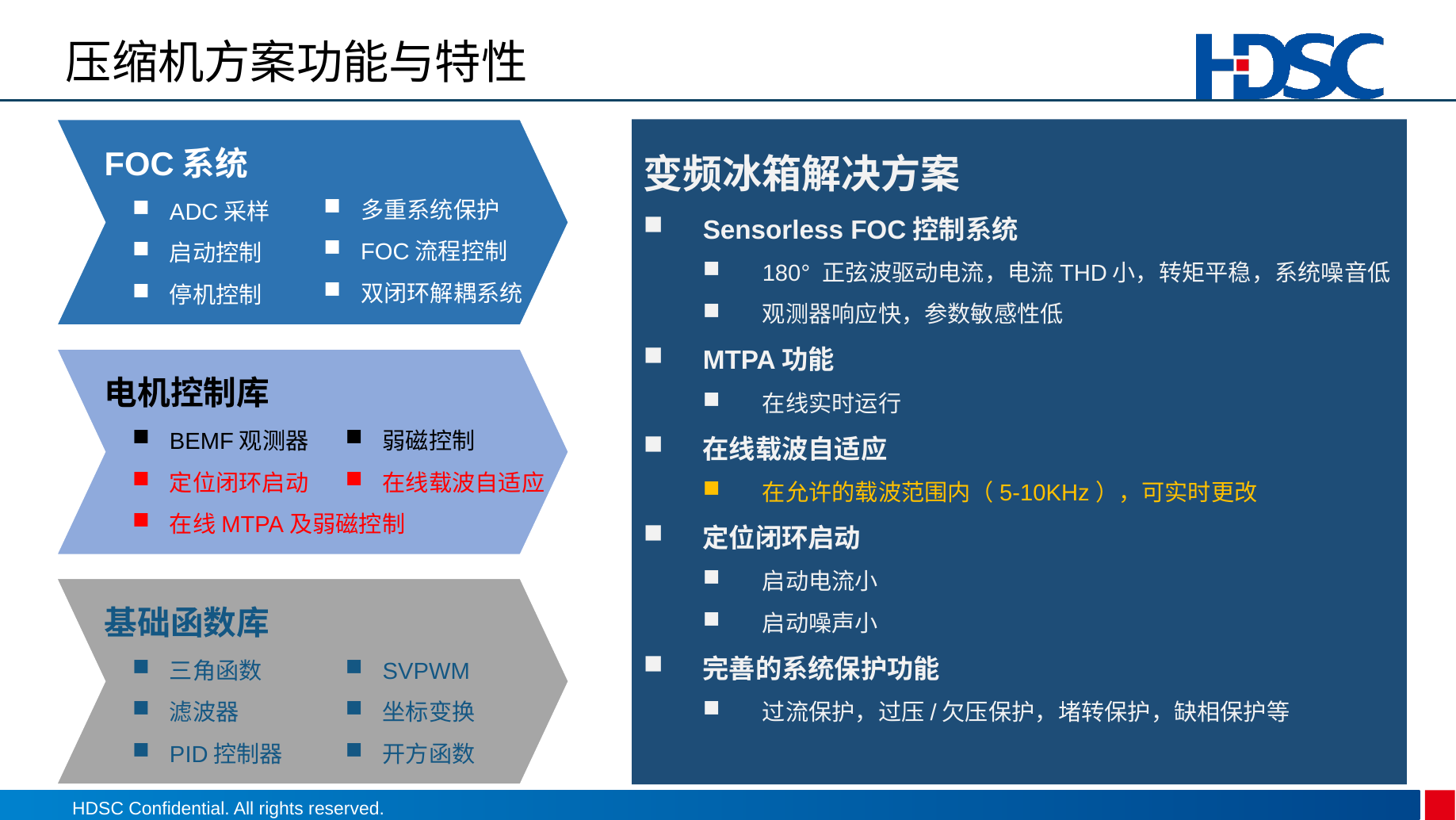

# 压缩机方案功能与特性

FOC系统
多重系统保护
FOC流程控制
双闭环解耦系统
ADC采样
启动控制
停机控制
变频冰箱解决方案
Sensorless FOC控制系统
180° 正弦波驱动电流，电流THD小，转矩平稳，系统噪音低
观测器响应快，参数敏感性低
MTPA功能
在线实时运行
在线载波自适应
在允许的载波范围内（5-10KHz），可实时更改
定位闭环启动
启动电流小
启动噪声小
完善的系统保护功能
过流保护，过压/欠压保护，堵转保护，缺相保护等

电机控制库
BEMF观测器
定位闭环启动
在线MTPA及弱磁控制
弱磁控制
在线载波自适应

基础函数库
三角函数
滤波器
PID控制器
SVPWM
坐标变换
开方函数